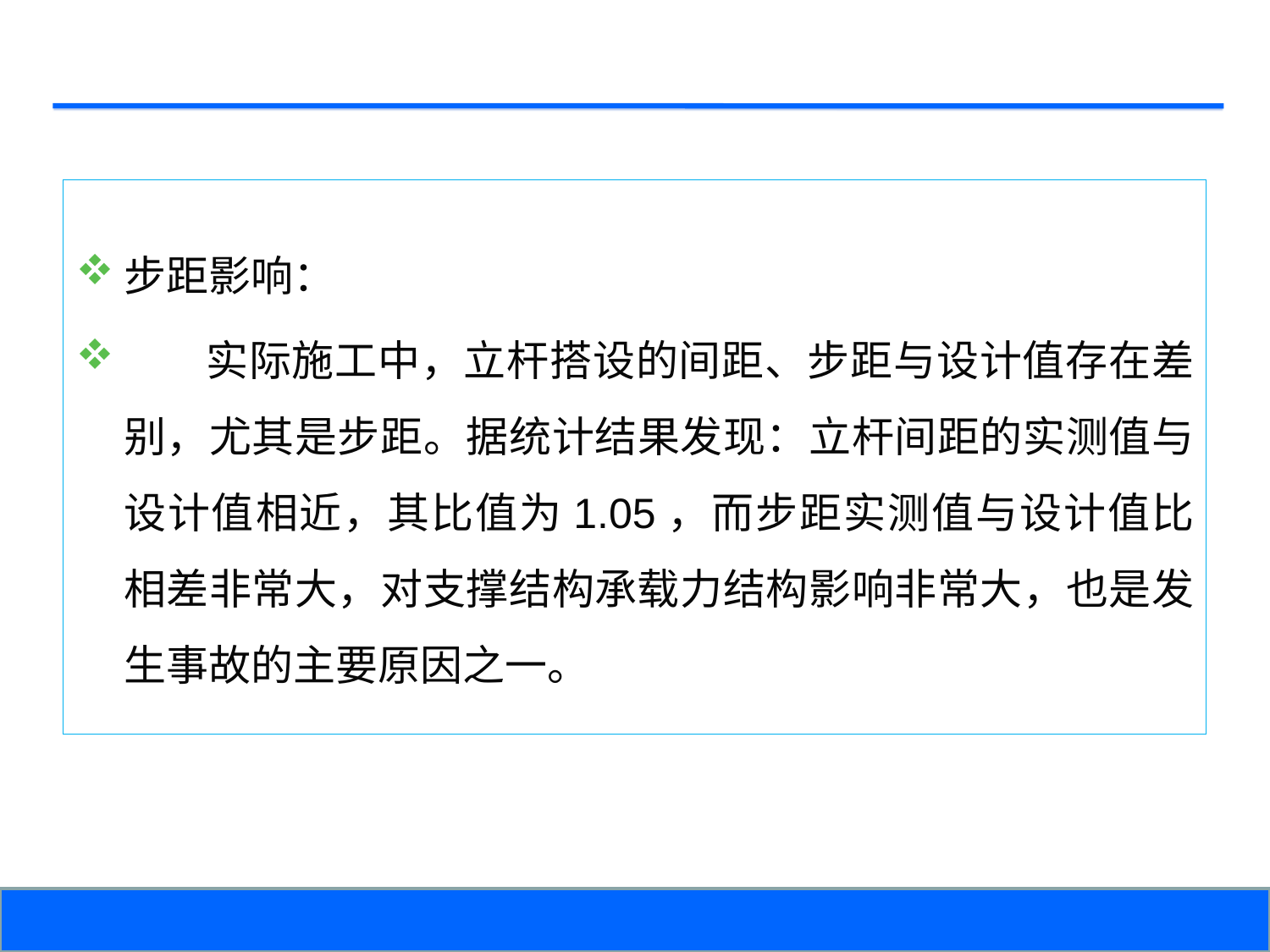

步距影响：
       实际施工中，立杆搭设的间距、步距与设计值存在差别，尤其是步距。据统计结果发现：立杆间距的实测值与设计值相近，其比值为1.05，而步距实测值与设计值比相差非常大，对支撑结构承载力结构影响非常大，也是发生事故的主要原因之一。